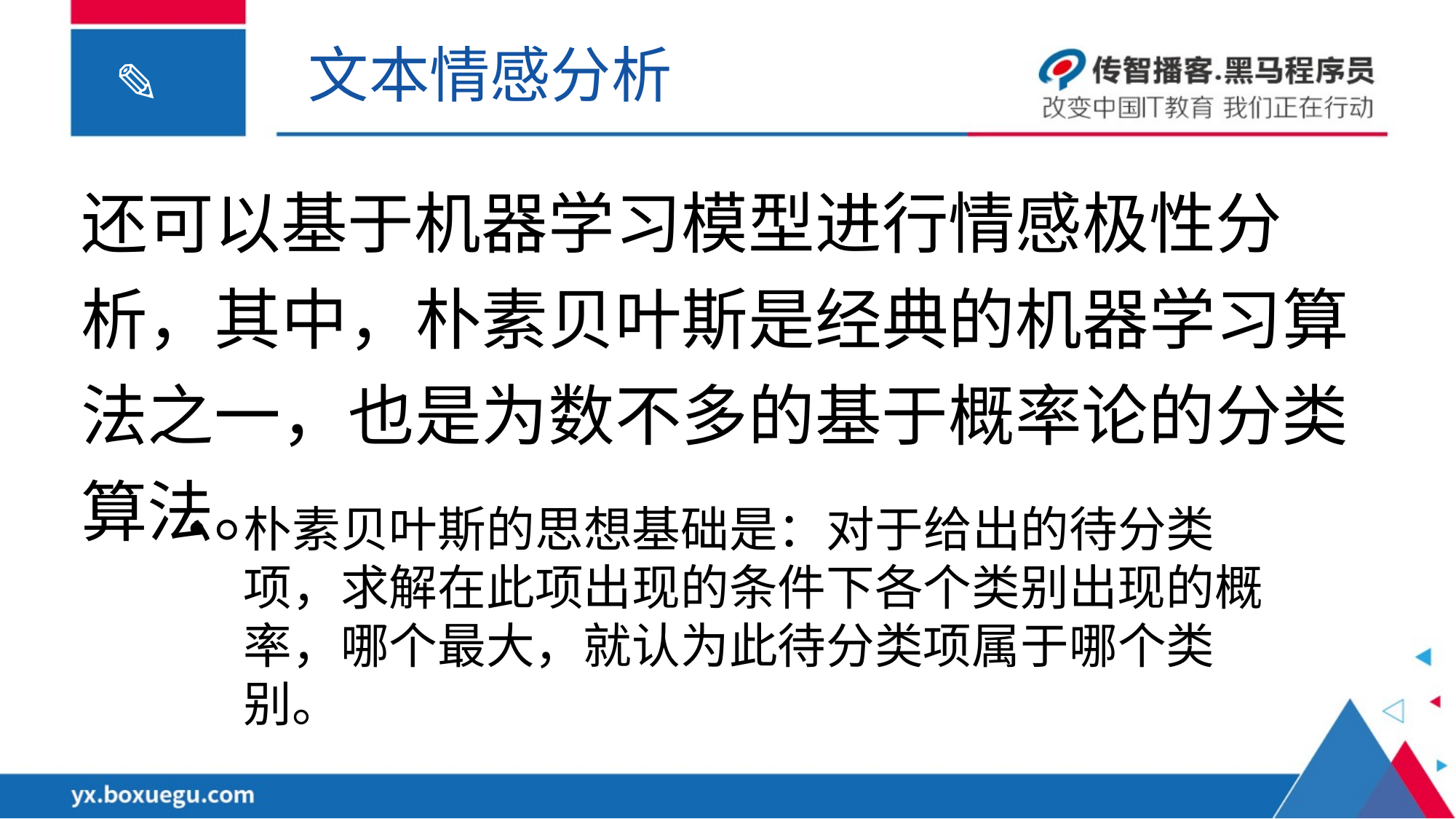

文本情感分析
还可以基于机器学习模型进行情感极性分析，其中，朴素贝叶斯是经典的机器学习算法之一，也是为数不多的基于概率论的分类算法。
朴素贝叶斯的思想基础是：对于给出的待分类项，求解在此项出现的条件下各个类别出现的概率，哪个最大，就认为此待分类项属于哪个类别。